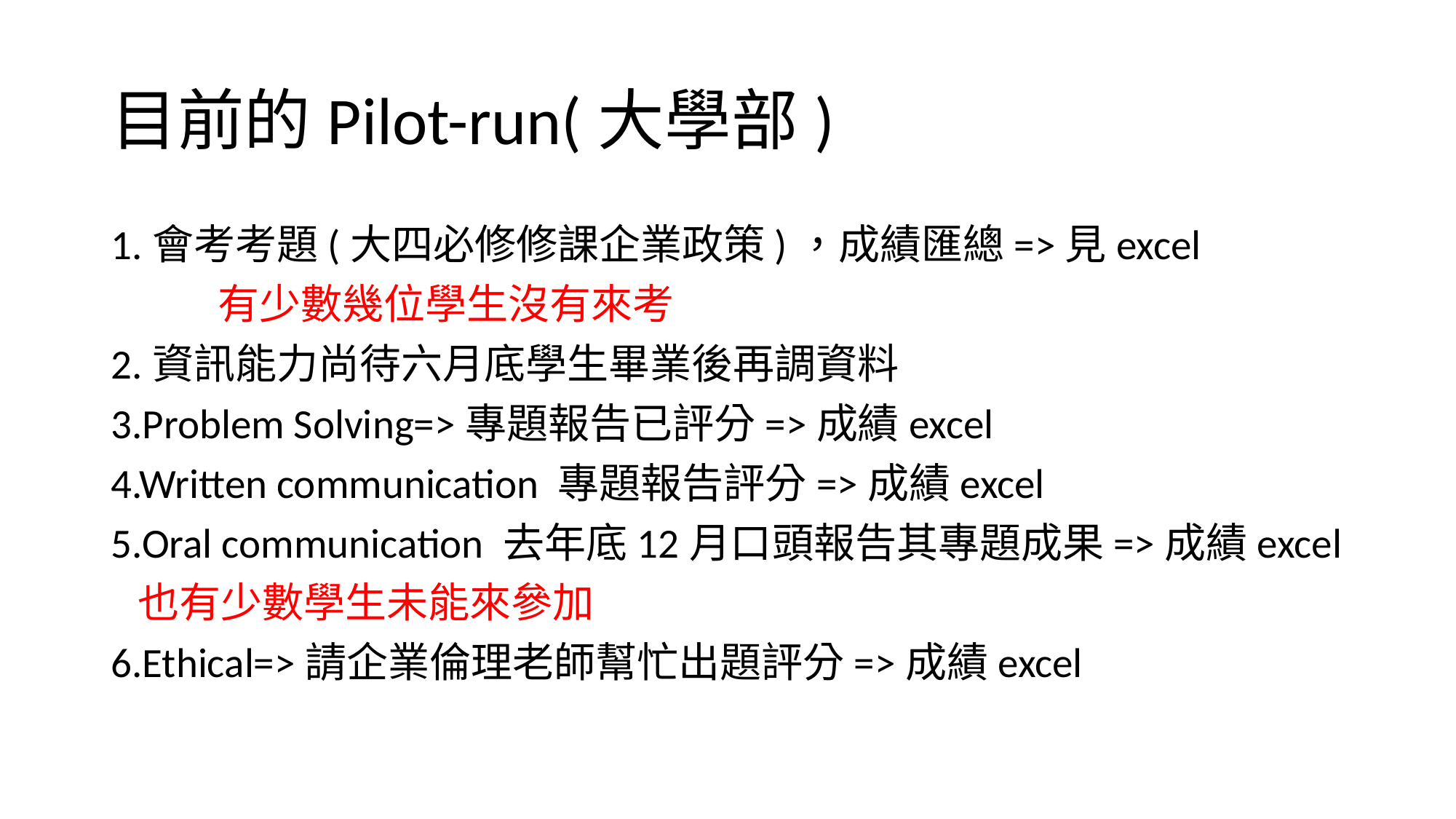

# 目前的Pilot-run(大學部)
1.會考考題(大四必修修課企業政策)，成績匯總=>見excel
	有少數幾位學生沒有來考
2.資訊能力尚待六月底學生畢業後再調資料
3.Problem Solving=>專題報告已評分=>成績excel
4.Written communication 專題報告評分=>成績excel
5.Oral communication 去年底12月口頭報告其專題成果=>成績excel
		也有少數學生未能來參加
6.Ethical=>請企業倫理老師幫忙出題評分=>成績excel